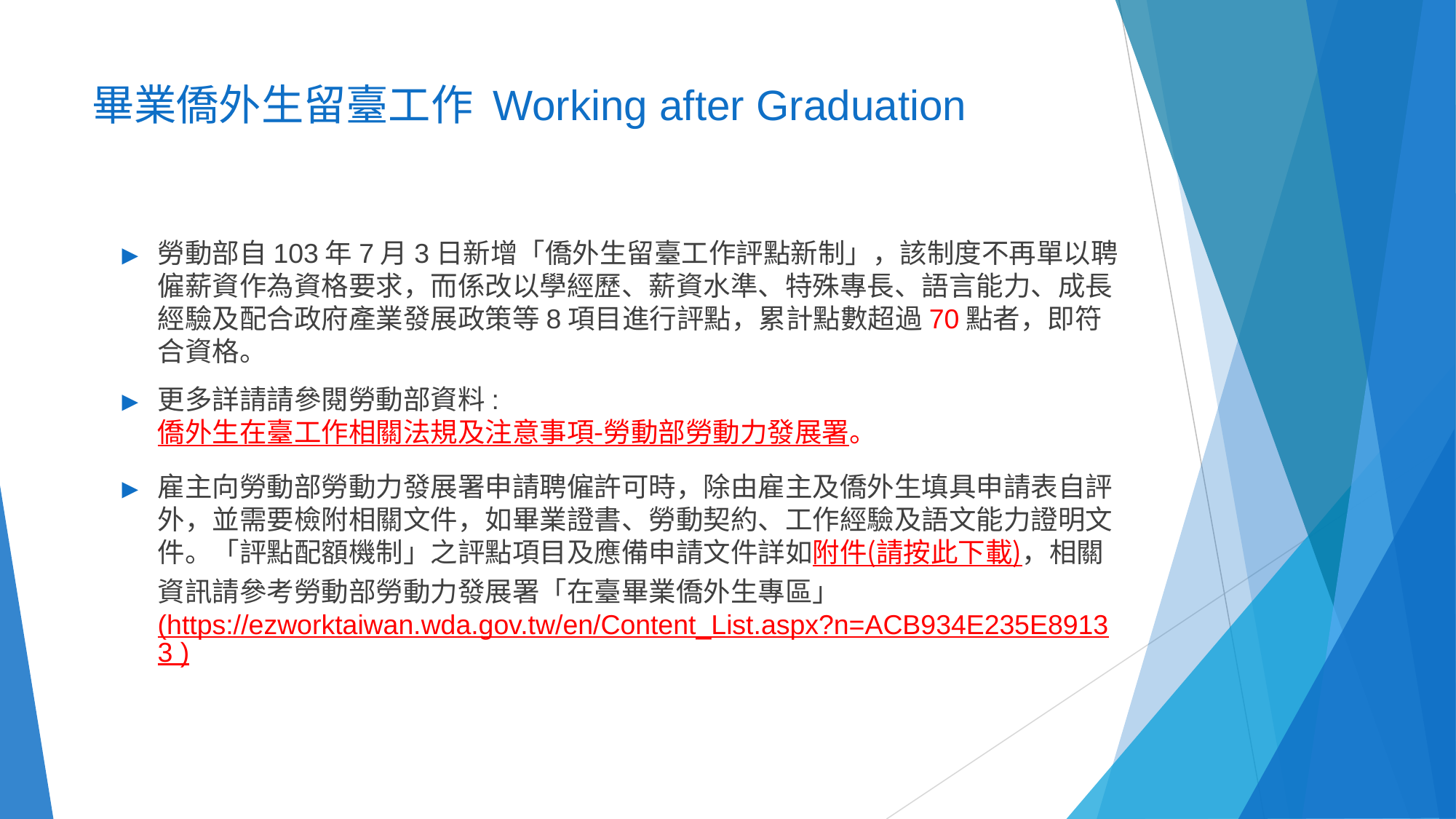

# 畢業僑外生留臺工作 Working after Graduation
勞動部自103年7月3日新增「僑外生留臺工作評點新制」，該制度不再單以聘僱薪資作為資格要求，而係改以學經歷、薪資水準、特殊專長、語言能力、成長經驗及配合政府產業發展政策等8項目進行評點，累計點數超過70點者，即符合資格。
更多詳請請參閱勞動部資料:僑外生在臺工作相關法規及注意事項-勞動部勞動力發展署。
雇主向勞動部勞動力發展署申請聘僱許可時，除由雇主及僑外生填具申請表自評外，並需要檢附相關文件，如畢業證書、勞動契約、工作經驗及語文能力證明文件。「評點配額機制」之評點項目及應備申請文件詳如附件(請按此下載)，相關資訊請參考勞動部勞動力發展署「在臺畢業僑外生專區」(https://ezworktaiwan.wda.gov.tw/en/Content_List.aspx?n=ACB934E235E89133 )